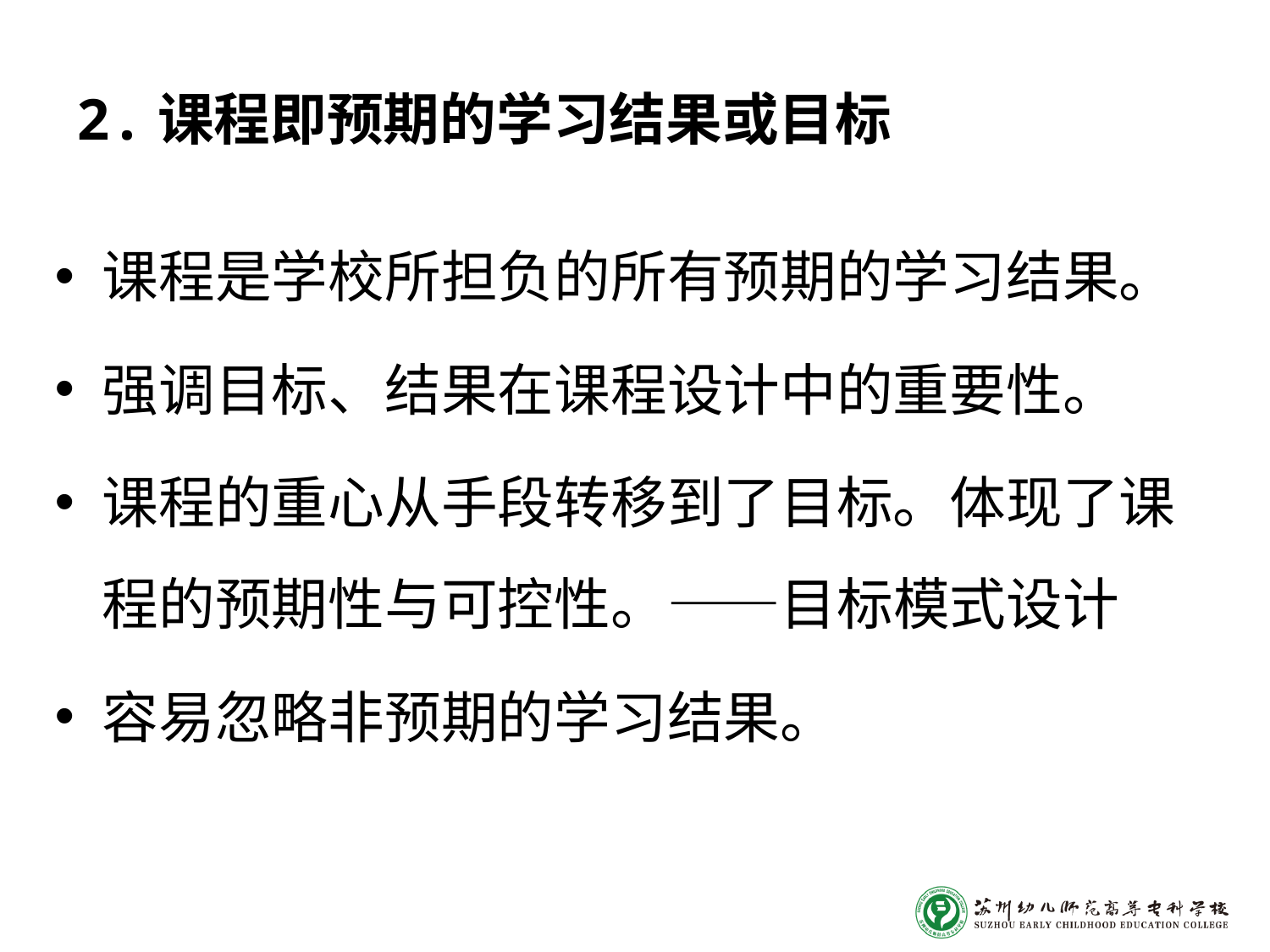

2.课程即预期的学习结果或目标
课程是学校所担负的所有预期的学习结果。
强调目标、结果在课程设计中的重要性。
课程的重心从手段转移到了目标。体现了课程的预期性与可控性。——目标模式设计
容易忽略非预期的学习结果。